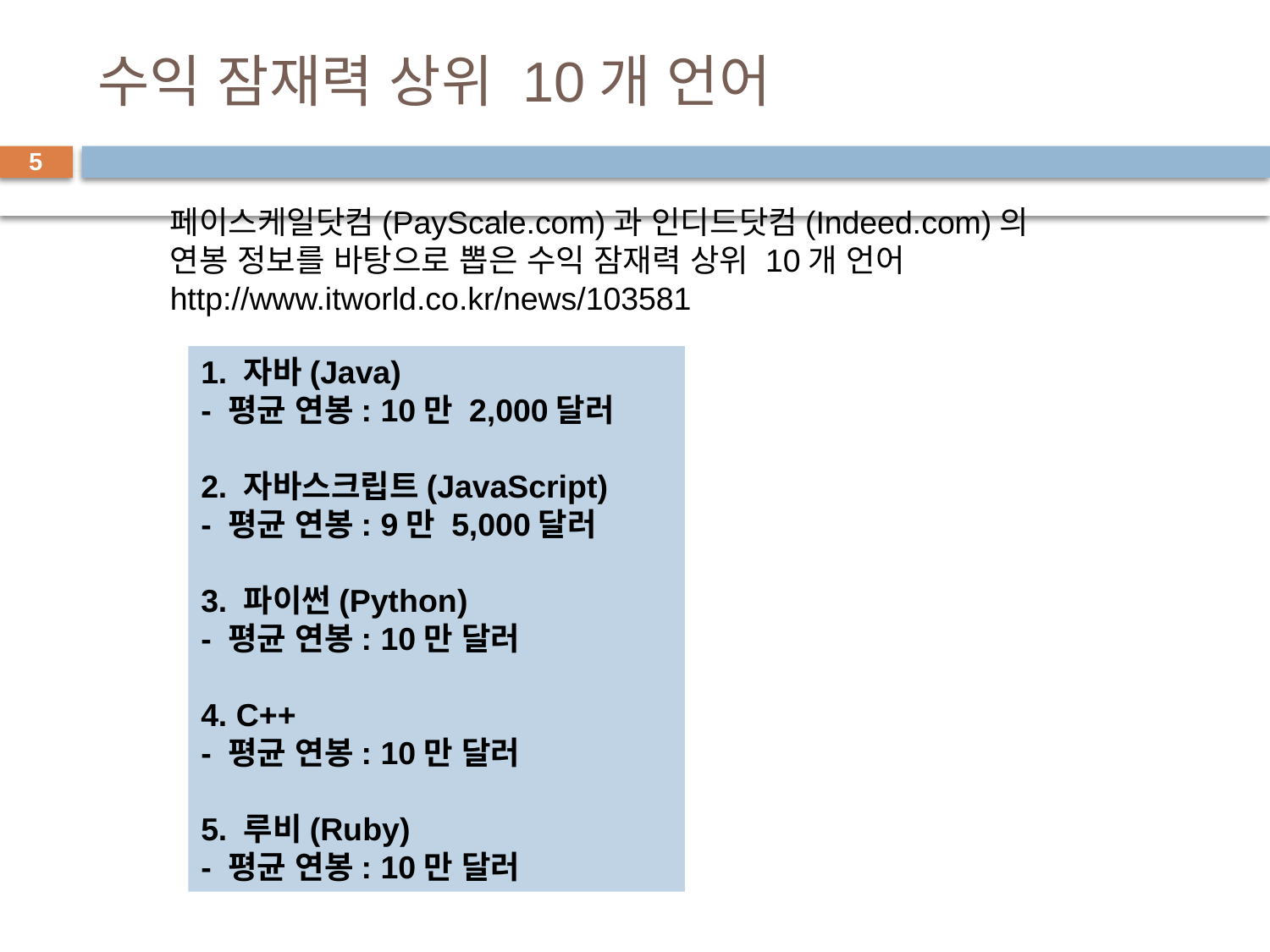

# 수익 잠재력 상위 10개 언어
5
페이스케일닷컴(PayScale.com)과 인디드닷컴(Indeed.com)의 연봉 정보를 바탕으로 뽑은 수익 잠재력 상위 10개 언어
http://www.itworld.co.kr/news/103581
1. 자바(Java)
- 평균 연봉: 10만 2,000달러
2. 자바스크립트(JavaScript)
- 평균 연봉: 9만 5,000달러
3. 파이썬(Python)
- 평균 연봉: 10만 달러
4. C++
- 평균 연봉: 10만 달러
5. 루비(Ruby)
- 평균 연봉: 10만 달러